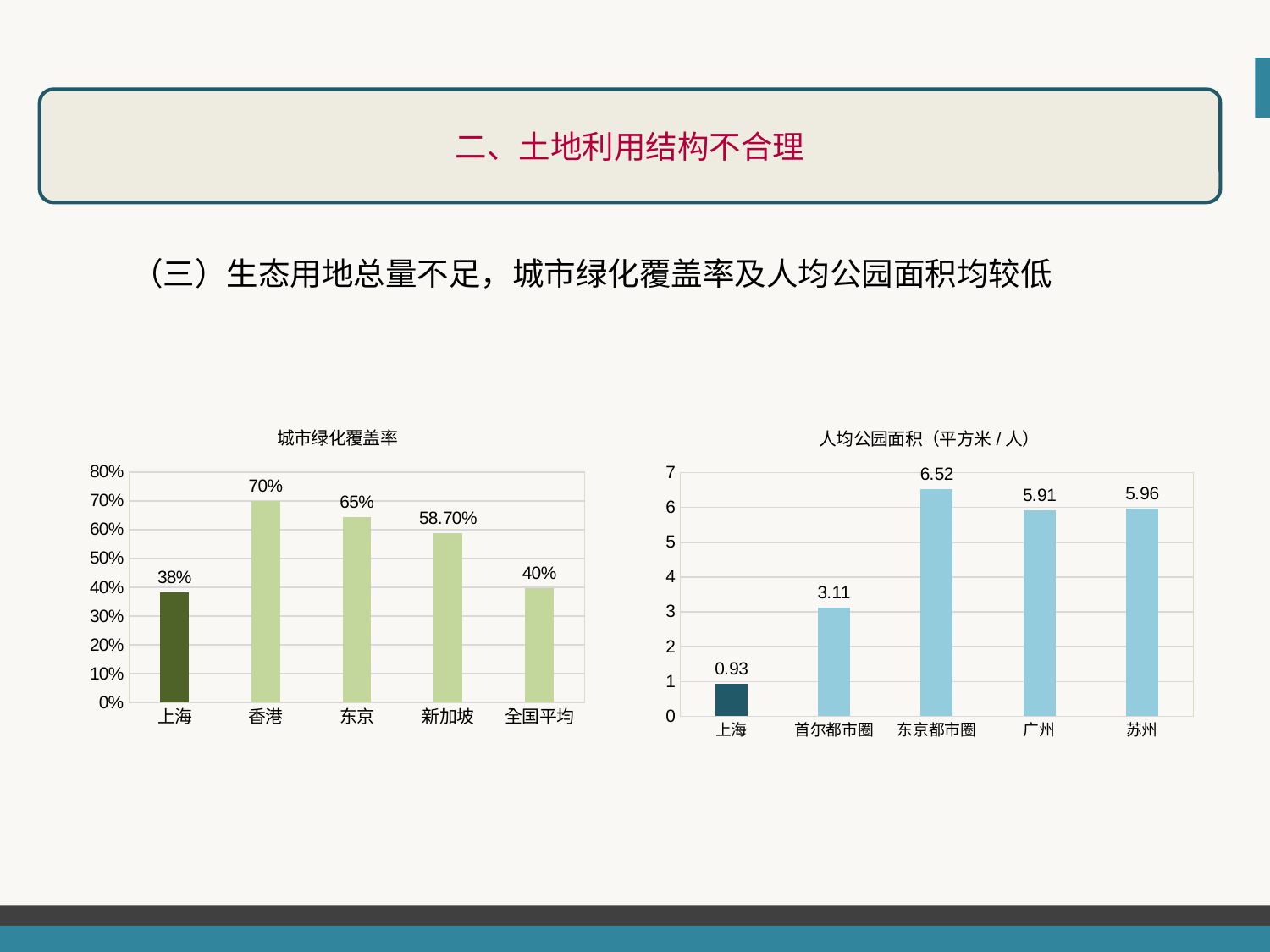

二、土地利用结构不合理
（三）生态用地总量不足，城市绿化覆盖率及人均公园面积均较低

### Chart: 人均公园面积（平方米/人）

| Category | 人均公园面积 |
|---|---|
| 上海 | 0.93 |
| 首尔都市圈 | 3.11 |
| 东京都市圈 | 6.52 |
| 广州 | 5.91 |
| 苏州 | 5.96 |

### Chart: 城市绿化覆盖率

| Category | 建成区绿化覆盖率 |
|---|---|
| 上海 | 0.383000000000007 |
| 香港 | 0.7000000000000006 |
| 东京 | 0.6450000000000143 |
| 新加坡 | 0.587 |
| 全国平均 | 0.395900000000009 |